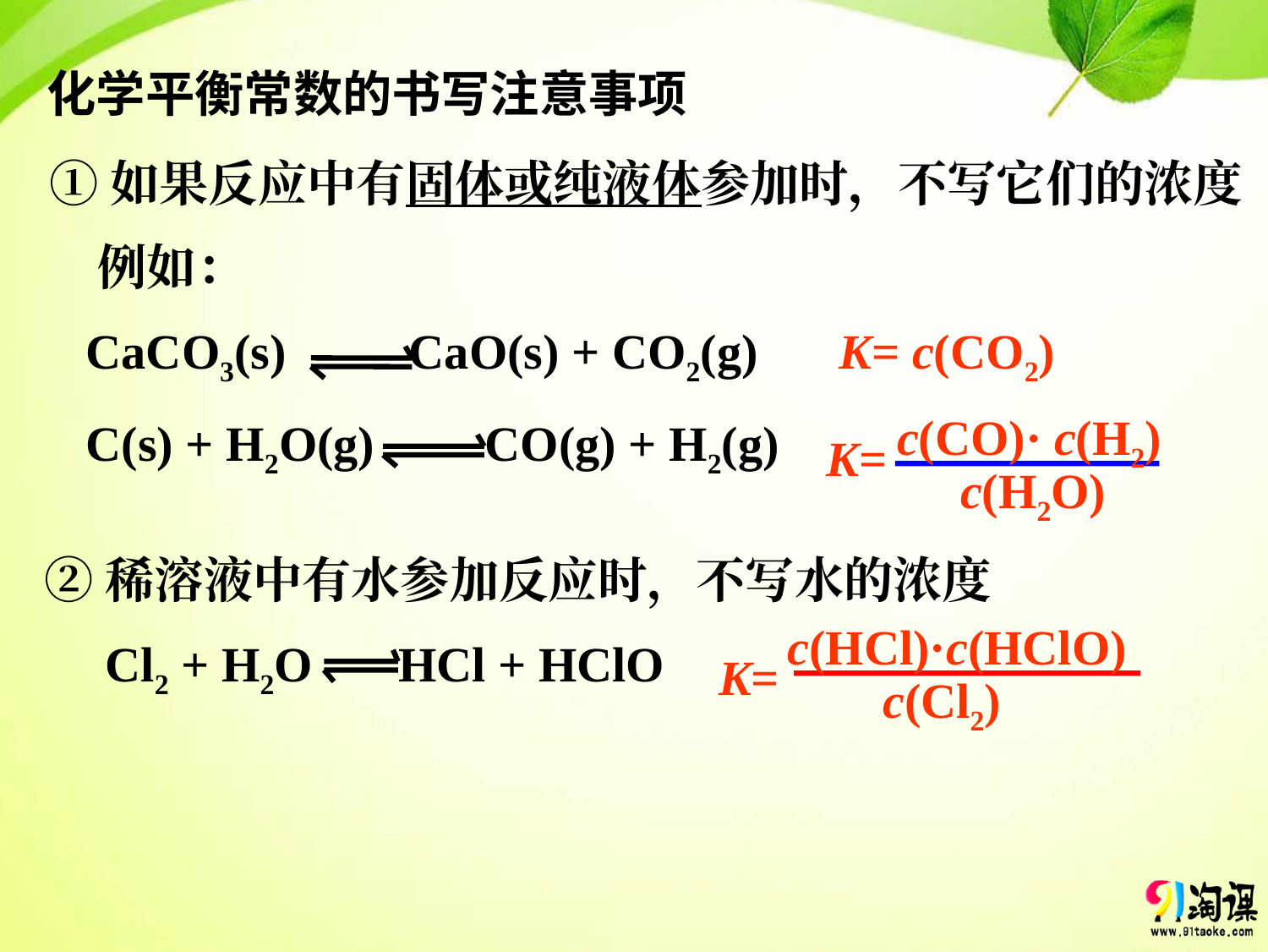

化学平衡常数的书写注意事项
   ①如果反应中有固体或纯液体参加时，不写它们的浓度
      例如：
      CaCO3(s)          CaO(s) + CO2(g)
      C(s) + H2O(g)         CO(g) + H2(g)
K= c(CO2)

c(CO)· c(H2)
K=
c(H2O)

②稀溶液中有水参加反应时，不写水的浓度
     Cl2 + H2O       HCl + HClO

c(HCl)·c(HClO)
K=
c(Cl2)